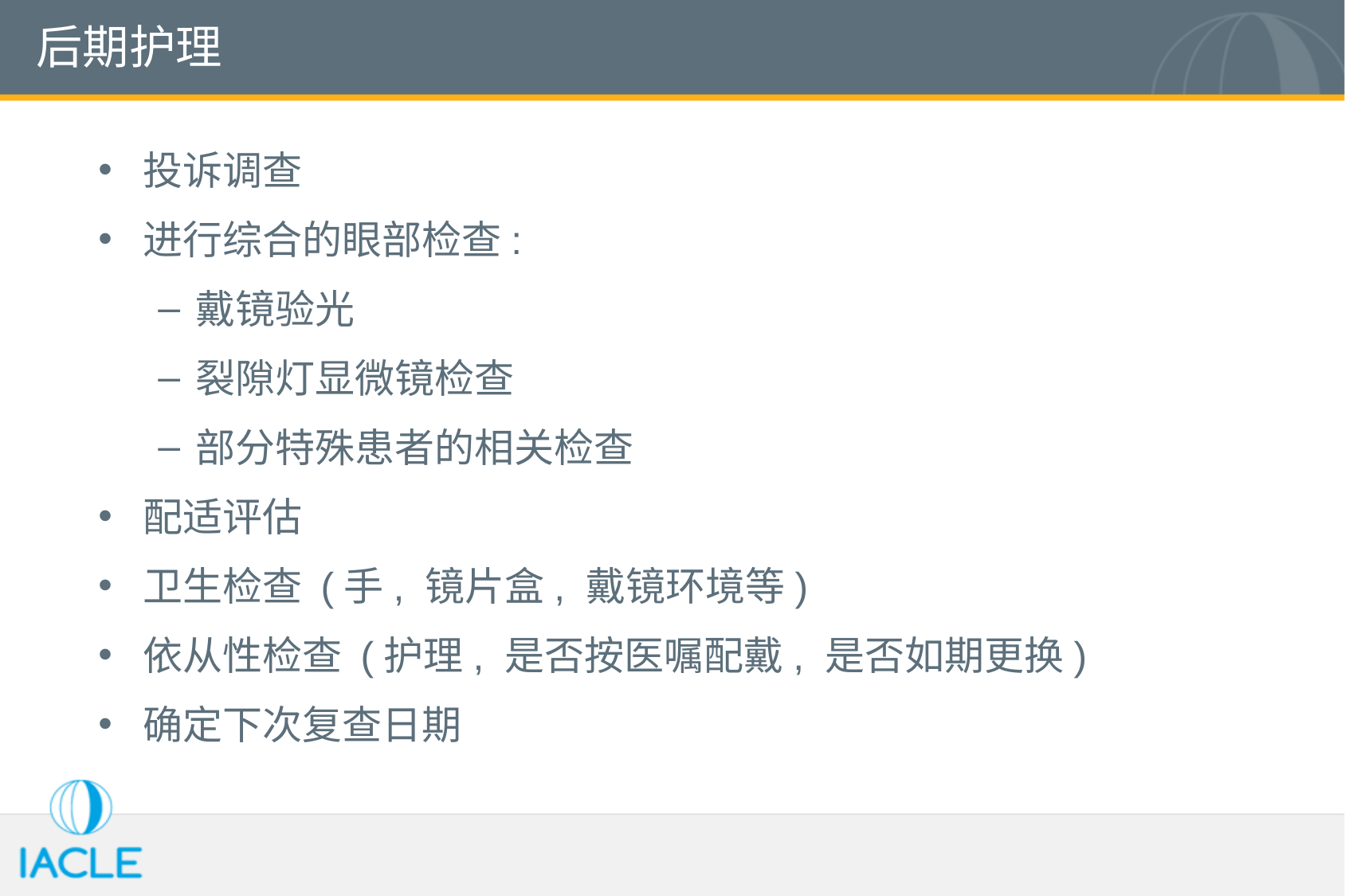

# 后期护理
投诉调查
进行综合的眼部检查:
戴镜验光
裂隙灯显微镜检查
部分特殊患者的相关检查
配适评估
卫生检查 (手, 镜片盒, 戴镜环境等)
依从性检查 (护理, 是否按医嘱配戴, 是否如期更换)
确定下次复查日期